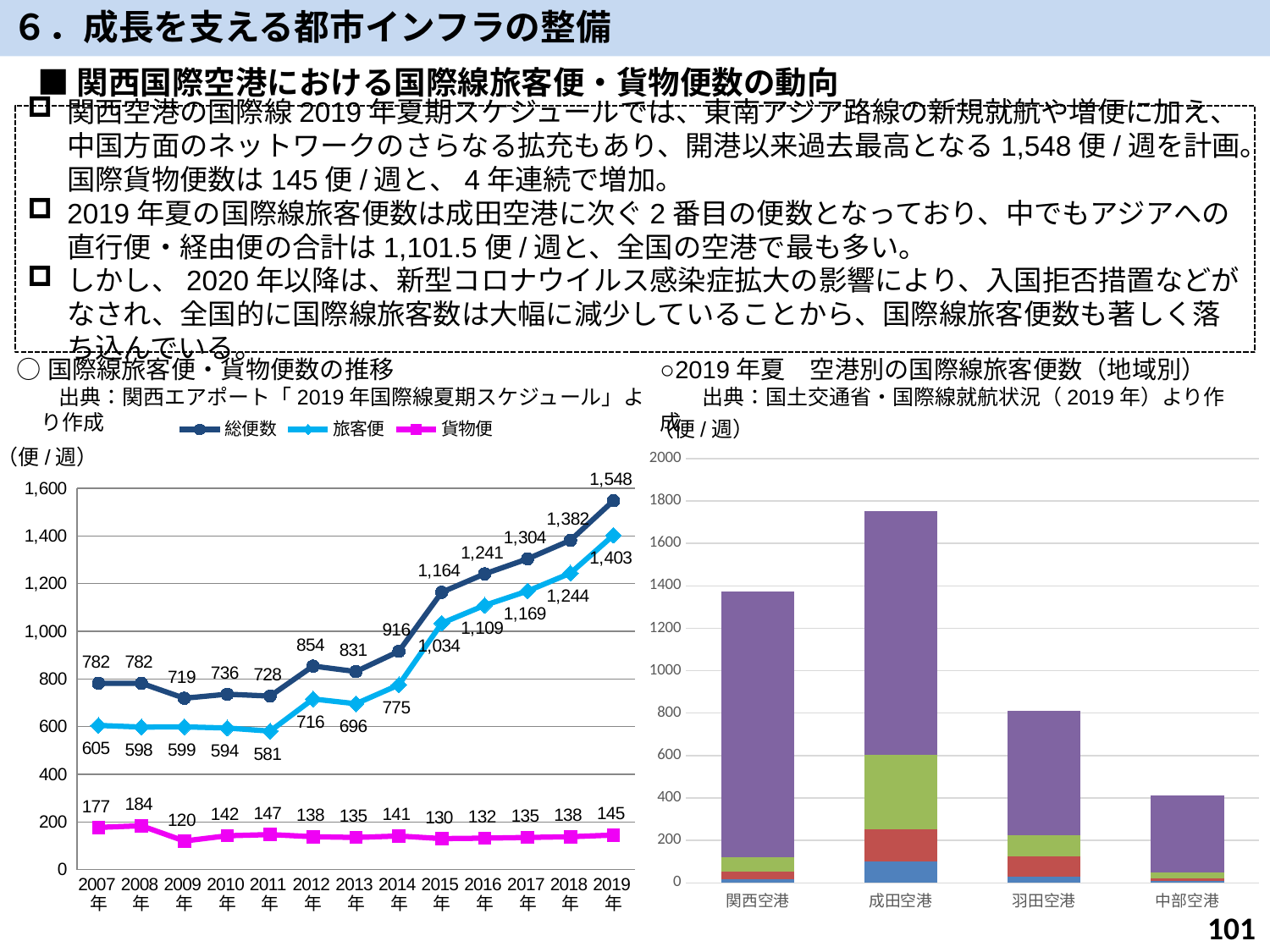

６．成長を支える都市インフラの整備
■関西国際空港における国際線旅客便・貨物便数の動向
関西空港の国際線2019年夏期スケジュールでは、東南アジア路線の新規就航や増便に加え、中国方面のネットワークのさらなる拡充もあり、開港以来過去最高となる1,548便/週を計画。国際貨物便数は145便/週と、4年連続で増加。
2019年夏の国際線旅客便数は成田空港に次ぐ2番目の便数となっており、中でもアジアへの直行便・経由便の合計は1,101.5便/週と、全国の空港で最も多い。
しかし、2020年以降は、新型コロナウイルス感染症拡大の影響により、入国拒否措置などがなされ、全国的に国際線旅客数は大幅に減少していることから、国際線旅客便数も著しく落ち込んでいる。
○国際線旅客便・貨物便数の推移
　　出典：関西エアポート「2019年国際線夏期スケジュール」より作成
○2019年夏　空港別の国際線旅客便数（地域別）
　　出典：国土交通省・国際線就航状況（2019年）より作成

### Chart

| Category | 総便数 | 旅客便 | 貨物便 |
|---|---|---|---|
| 2007年 | 782.0 | 605.0 | 177.0 |
| 2008年 | 782.0 | 598.0 | 184.0 |
| 2009年 | 719.0 | 599.0 | 120.0 |
| 2010年 | 736.0 | 594.0 | 142.0 |
| 2011年 | 728.0 | 581.0 | 147.0 |
| 2012年 | 854.0 | 716.0 | 138.0 |
| 2013年 | 831.0 | 696.0 | 135.0 |
| 2014年 | 916.0 | 775.0 | 141.0 |
| 2015年 | 1164.0 | 1034.0 | 130.0 |
| 2016年 | 1241.0 | 1109.0 | 132.0 |
| 2017年 | 1304.0 | 1169.0 | 135.0 |
| 2018年 | 1382.0 | 1244.0 | 138.0 |
| 2019年 | 1548.0 | 1403.0 | 145.0 |
（便/週）
（便/週）

### Chart

| Category | その他 | 欧州 | 北米 | アジア |
|---|---|---|---|---|
| 関西空港 | 16.0 | 35.0 | 68.0 | 1256.5 |
| 成田空港 | 101.0 | 150.0 | 351.0 | 1148.5 |
| 羽田空港 | 28.0 | 97.0 | 98.0 | 588.5 |
| 中部空港 | 7.0 | 12.0 | 30.0 | 362.5 |
101